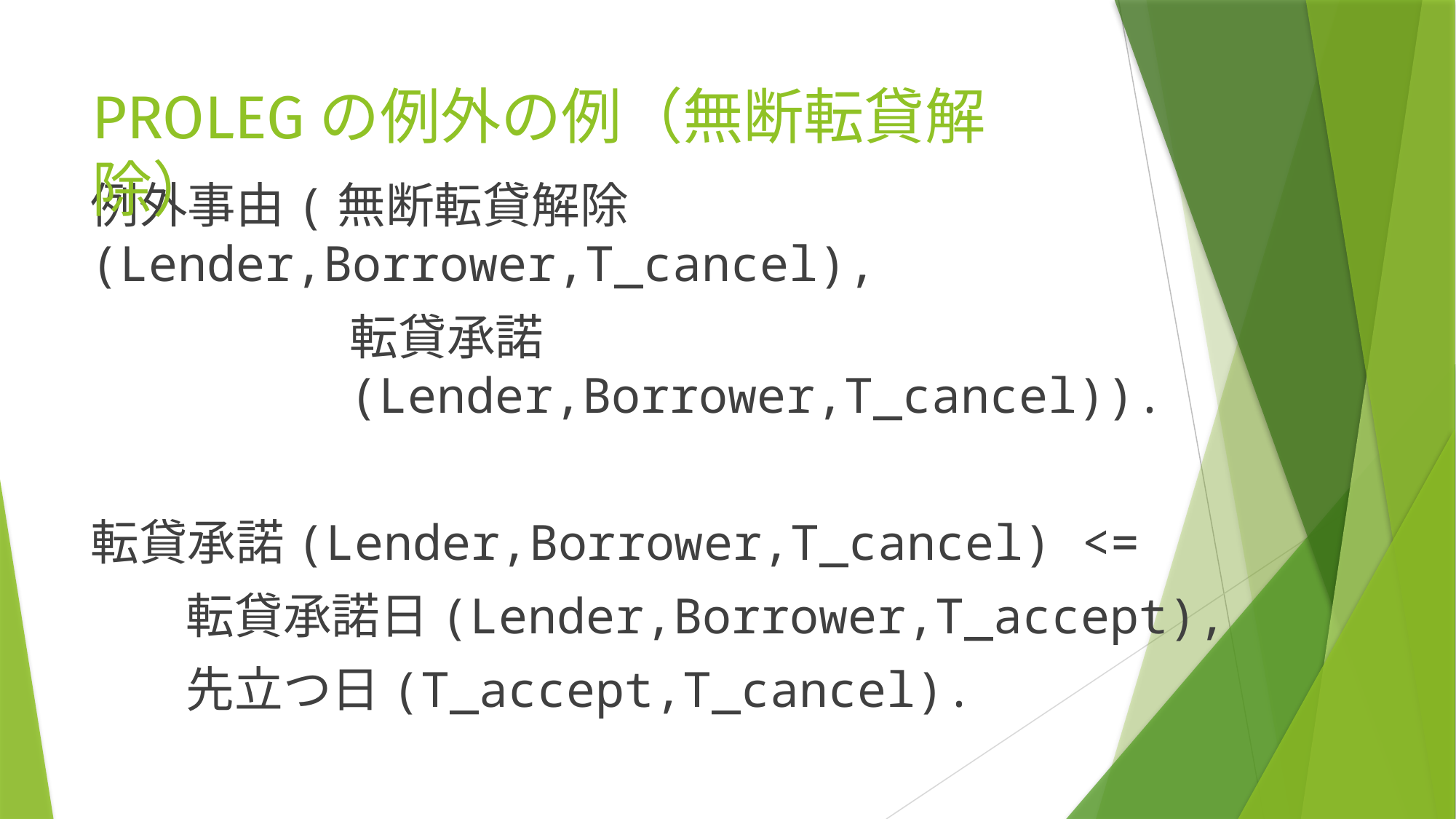

# PROLEGの例外の例（無断転貸解除）
例外事由(無断転貸解除(Lender,Borrower,T_cancel),
転貸承諾(Lender,Borrower,T_cancel)).

転貸承諾(Lender,Borrower,T_cancel) <=
転貸承諾日(Lender,Borrower,T_accept),
先立つ日(T_accept,T_cancel).